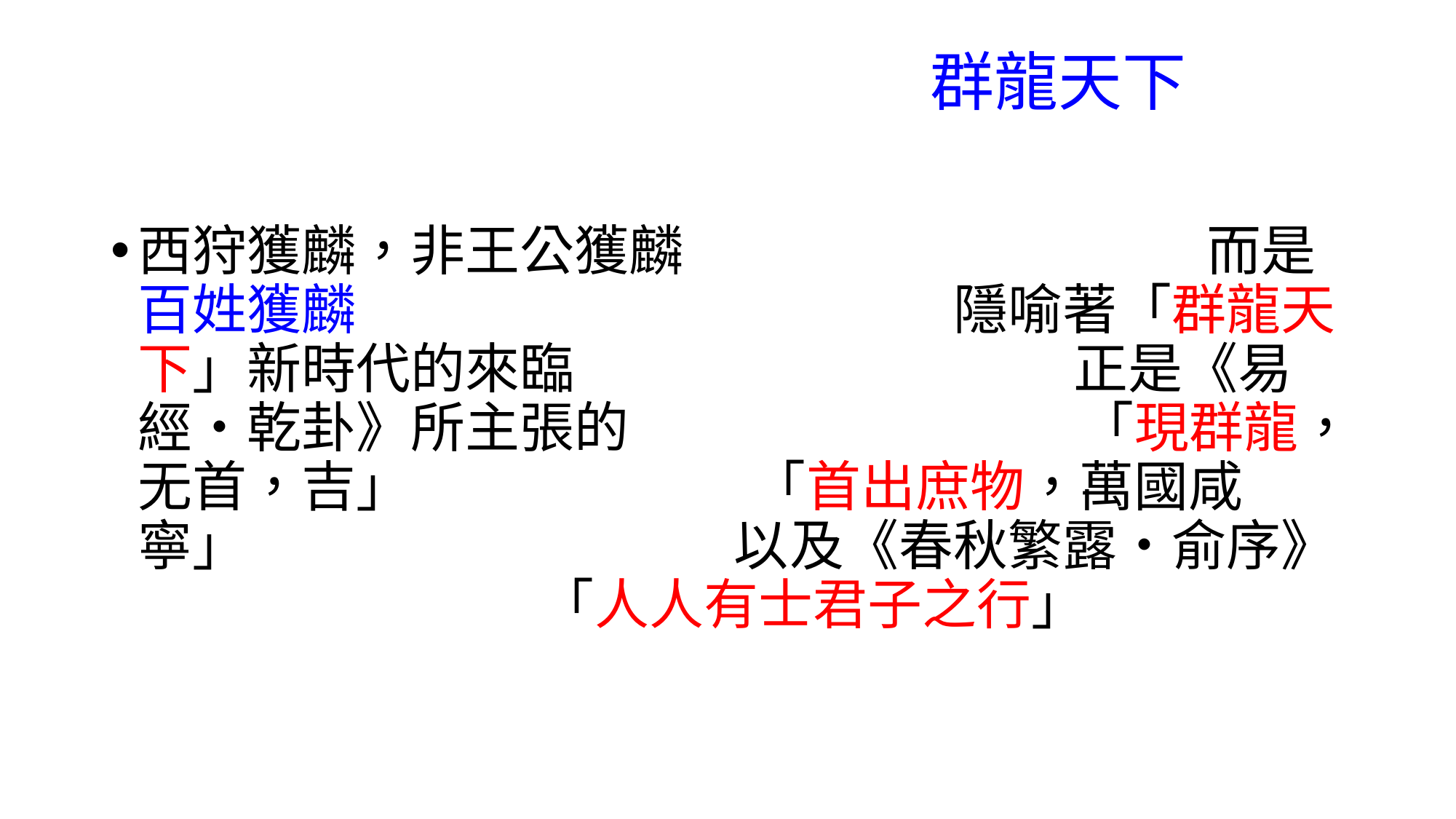

# 群龍天下
西狩獲麟，非王公獲麟                                           而是百姓獲麟                                                 隱喻著「群龍天下」新時代的來臨                                         正是《易經•乾卦》所主張的                                     「現群龍，无首，吉」                            「首出庶物，萬國咸寧」                                        以及《春秋繁露•俞序》                                  「人人有士君子之行」